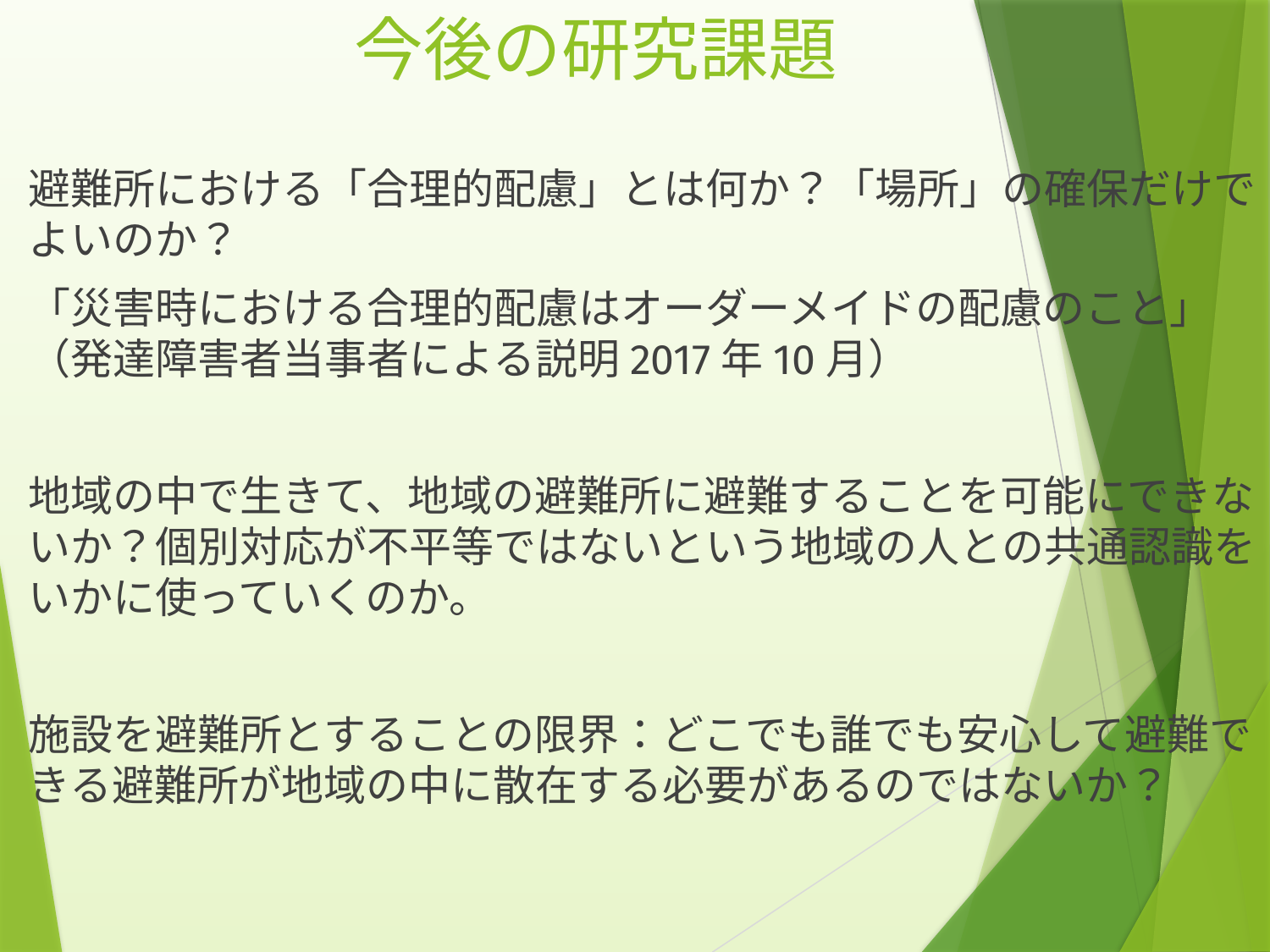

# 今後の研究課題
避難所における「合理的配慮」とは何か？「場所」の確保だけでよいのか？
「災害時における合理的配慮はオーダーメイドの配慮のこと」（発達障害者当事者による説明2017年10月）

地域の中で生きて、地域の避難所に避難することを可能にできないか？個別対応が不平等ではないという地域の人との共通認識をいかに使っていくのか。

施設を避難所とすることの限界：どこでも誰でも安心して避難できる避難所が地域の中に散在する必要があるのではないか？